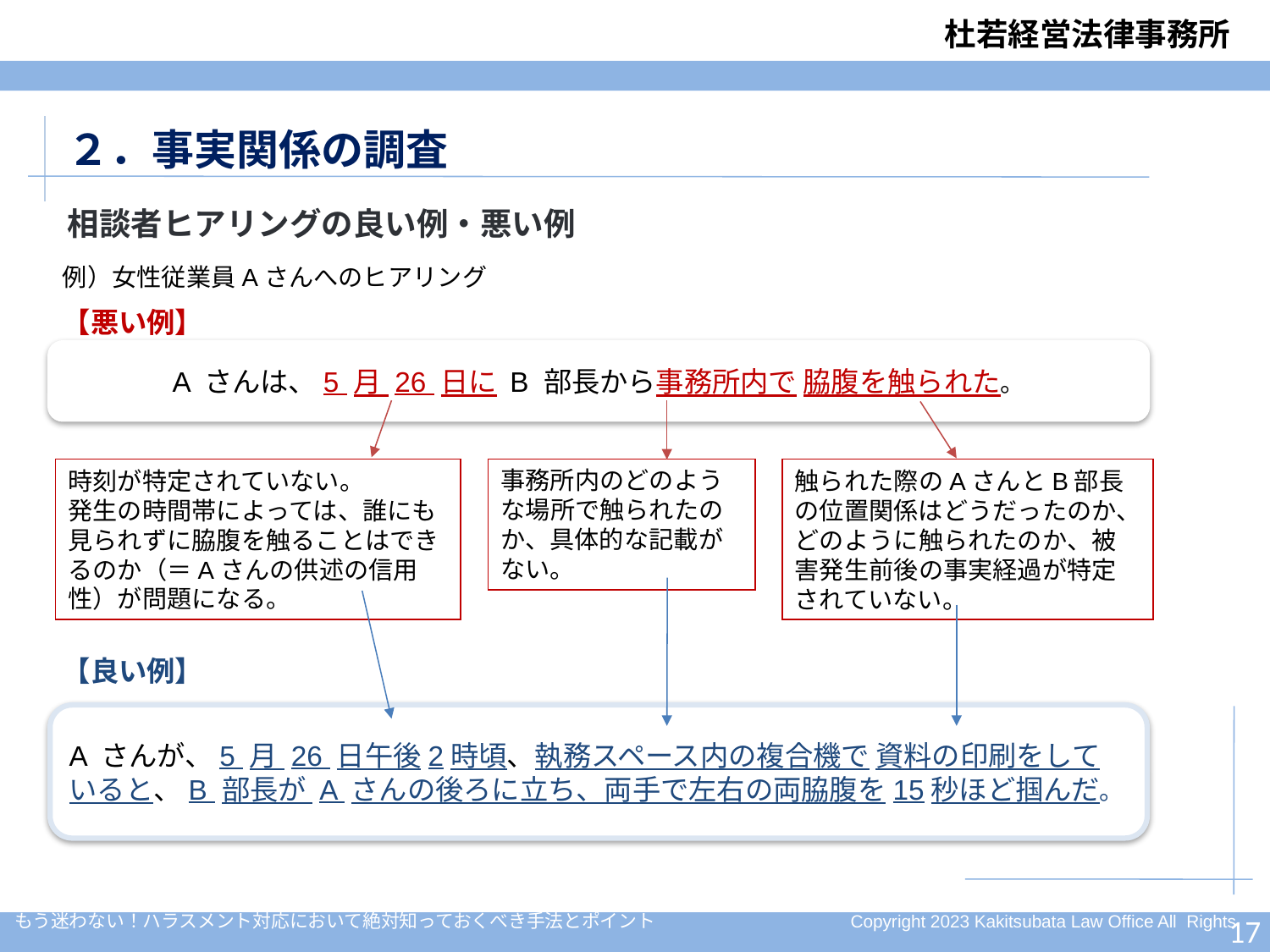

２．事実関係の調査
相談者ヒアリングの良い例・悪い例
例）女性従業員Aさんへのヒアリング
【悪い例】
A さんは、5 月 26 日に B 部長から事務所内で 脇腹を触られた。
事務所内のどのような場所で触られたのか、具体的な記載がない。
触られた際のAさんとB部長の位置関係はどうだったのか、どのように触られたのか、被害発生前後の事実経過が特定されていない。
時刻が特定されていない。
発生の時間帯によっては、誰にも見られずに脇腹を触ることはできるのか（＝Aさんの供述の信用性）が問題になる。
【良い例】
A さんが、5 月 26 日午後2時頃、執務スペース内の複合機で 資料の印刷をしていると、B 部長が A さんの後ろに立ち、両手で左右の両脇腹を15秒ほど掴んだ。
17